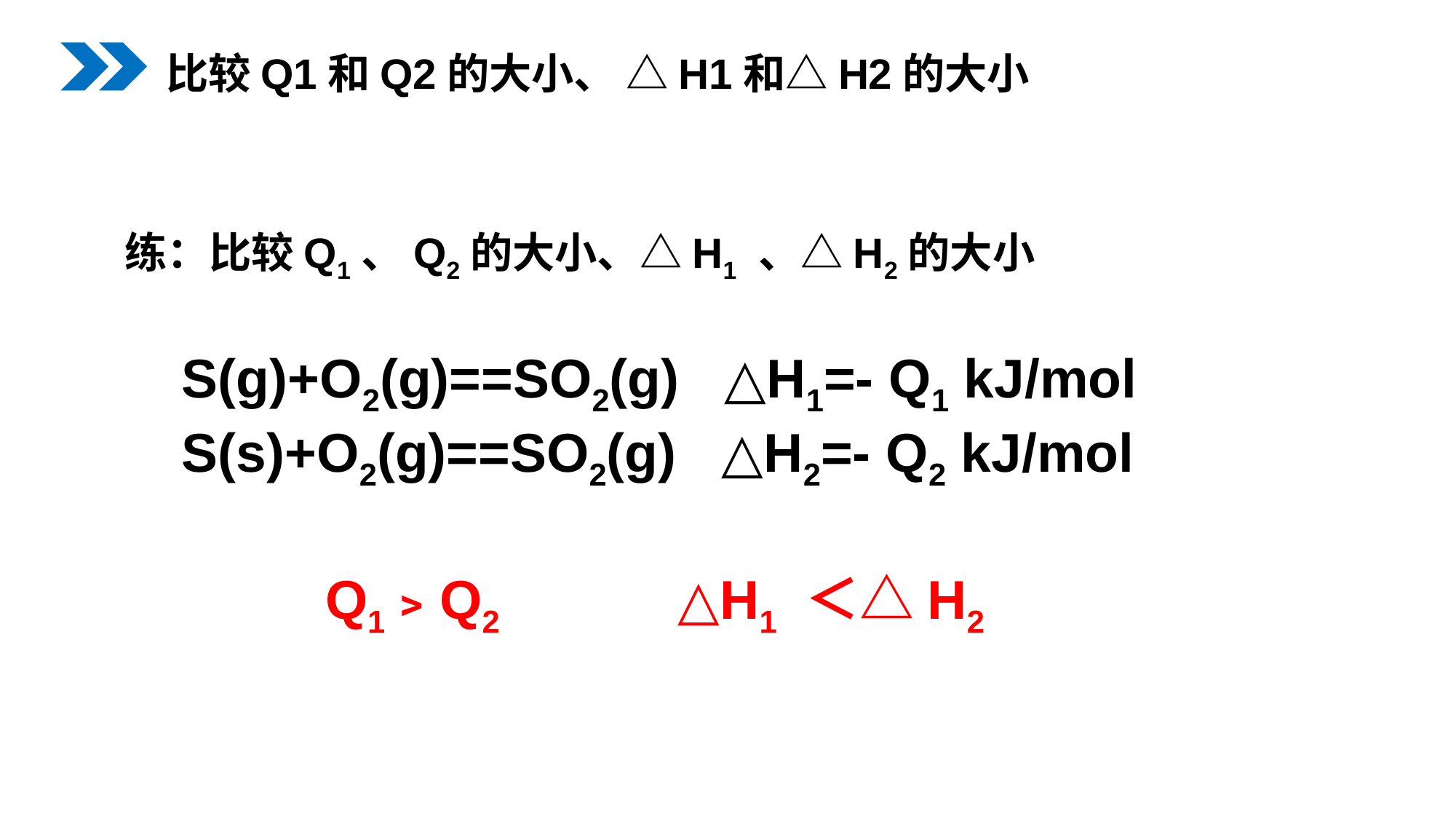

比较Q1和Q2的大小、 △H1和△H2的大小
练：比较Q1、Q2的大小、△H1 、△H2的大小
S(g)+O2(g)==SO2(g)   △H1=- Q1 kJ/mol
S(s)+O2(g)==SO2(g)   △H2=- Q2 kJ/mol
Q1﹥Q2
△H1 ＜△H2